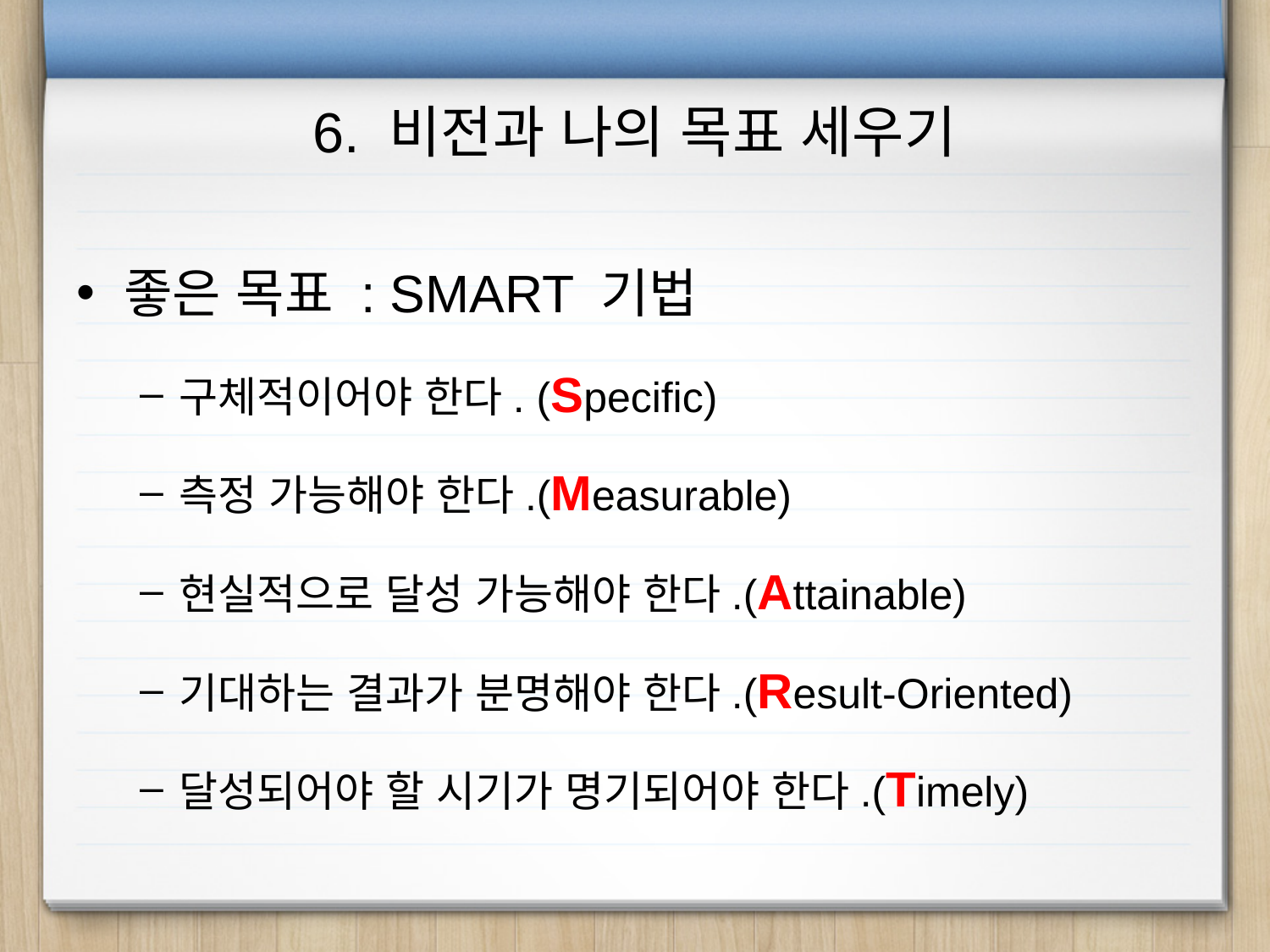

# 6. 비전과 나의 목표 세우기
좋은 목표 : SMART 기법
구체적이어야 한다. (Specific)
측정 가능해야 한다.(Measurable)
현실적으로 달성 가능해야 한다.(Attainable)
기대하는 결과가 분명해야 한다.(Result-Oriented)
달성되어야 할 시기가 명기되어야 한다.(Timely)